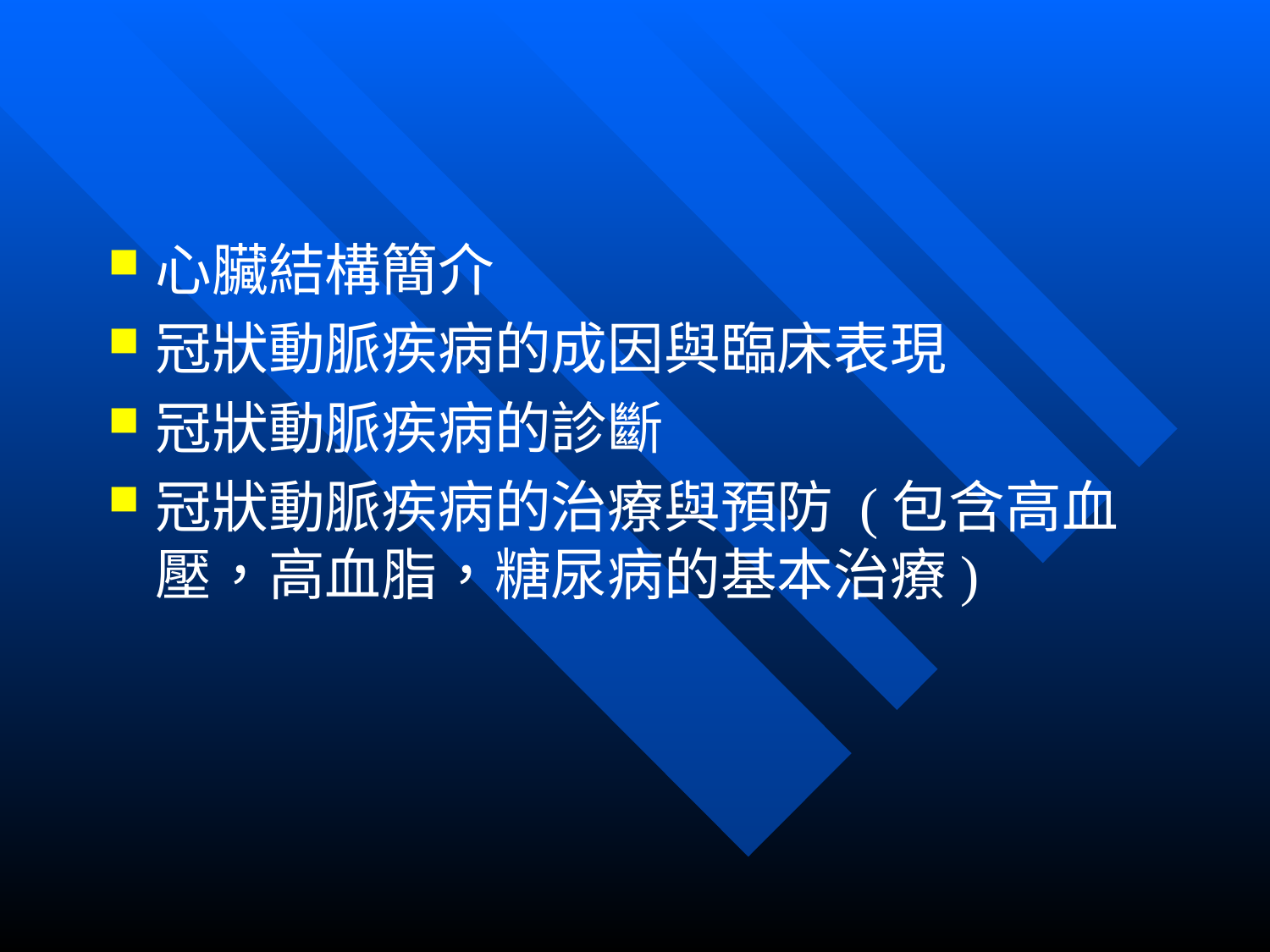

#
心臟結構簡介
冠狀動脈疾病的成因與臨床表現
冠狀動脈疾病的診斷
冠狀動脈疾病的治療與預防 (包含高血壓，高血脂，糖尿病的基本治療)